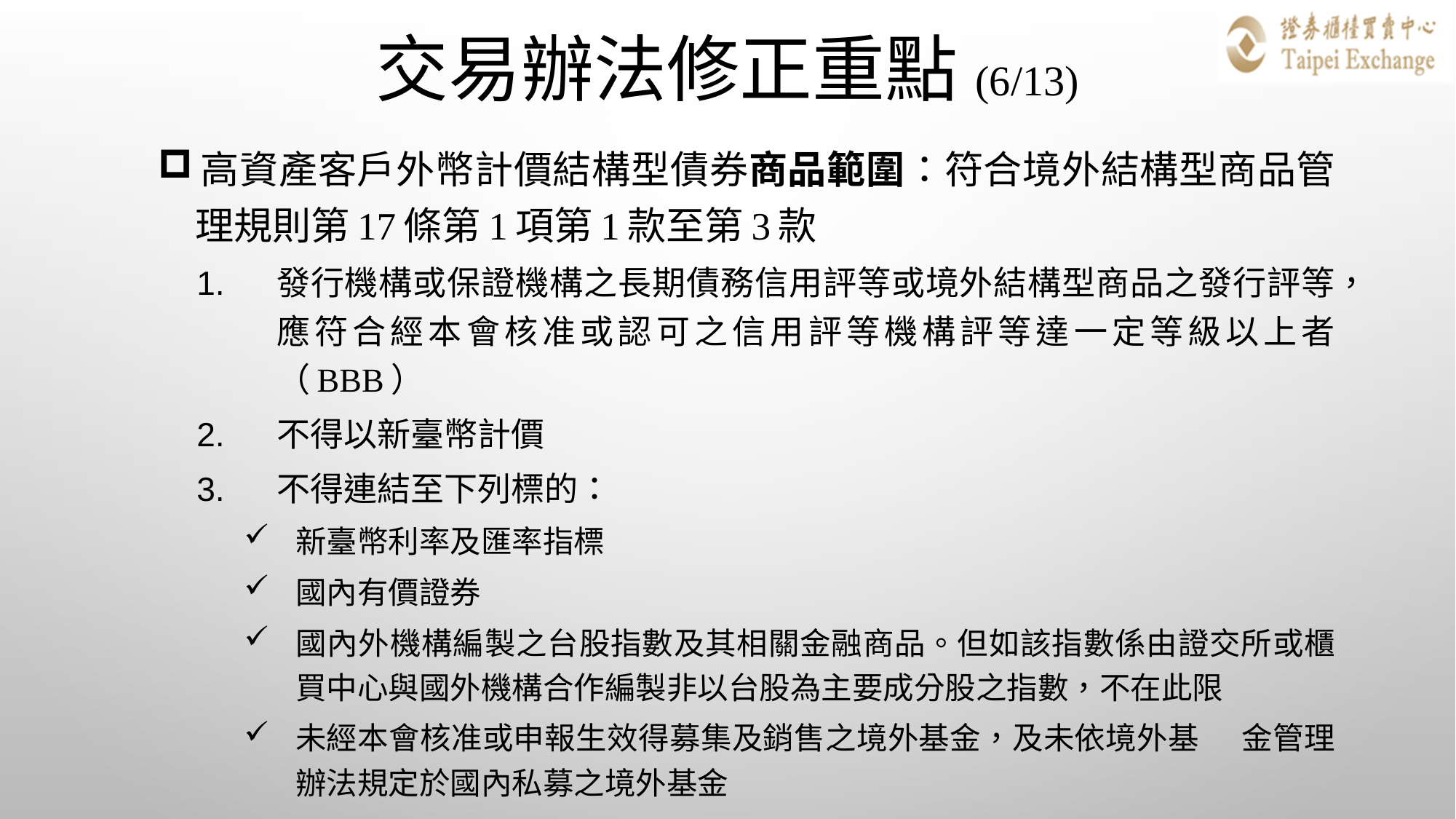

# 交易辦法修正重點(6/13)
高資產客戶外幣計價結構型債券商品範圍：符合境外結構型商品管理規則第17條第1項第1款至第3款
發行機構或保證機構之長期債務信用評等或境外結構型商品之發行評等，應符合經本會核准或認可之信用評等機構評等達一定等級以上者（BBB）
不得以新臺幣計價
不得連結至下列標的：
新臺幣利率及匯率指標
國內有價證券
國內外機構編製之台股指數及其相關金融商品。但如該指數係由證交所或櫃買中心與國外機構合作編製非以台股為主要成分股之指數，不在此限
未經本會核准或申報生效得募集及銷售之境外基金，及未依境外基      金管理辦法規定於國內私募之境外基金